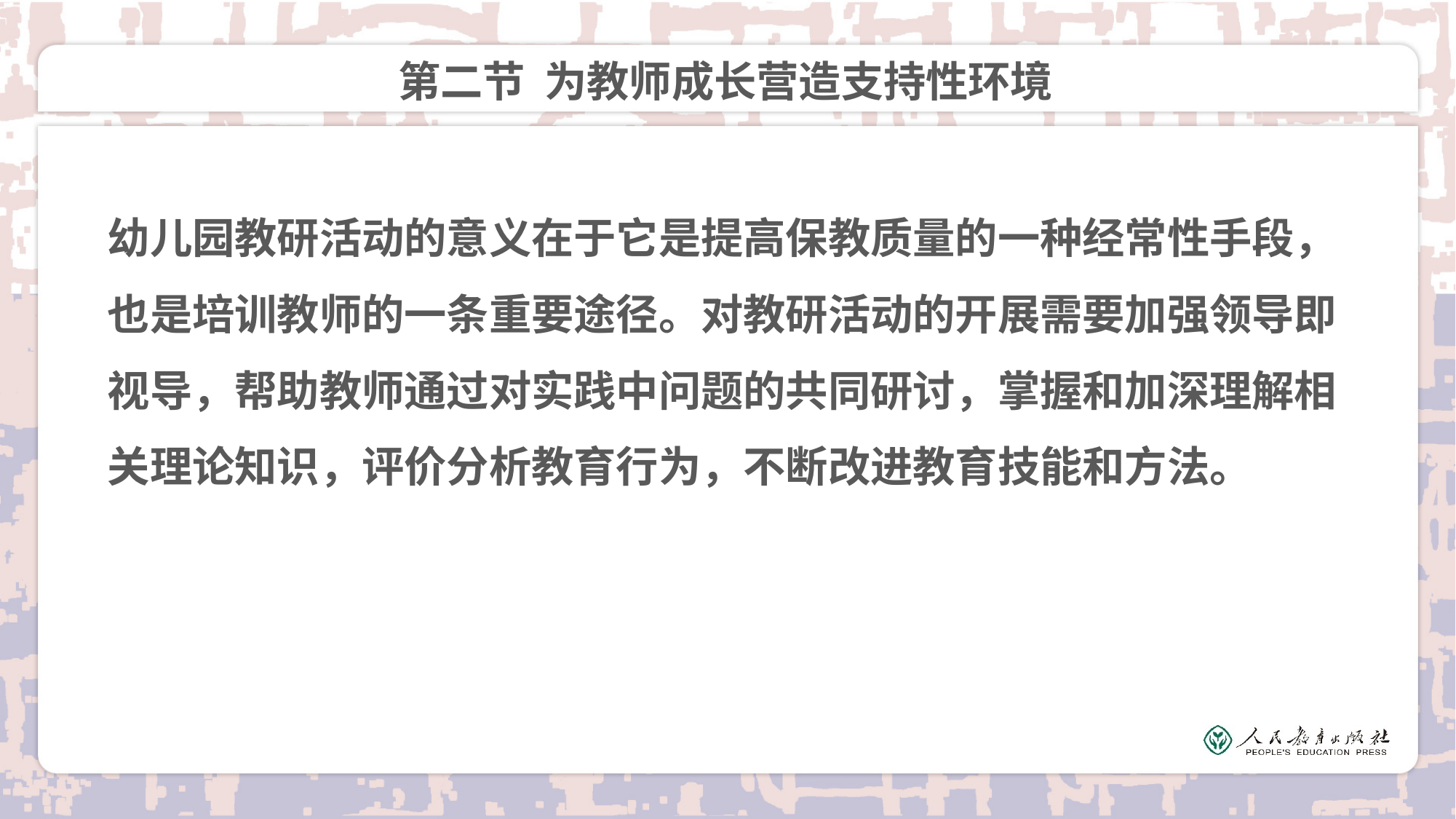

# 第二节  为教师成长营造支持性环境
幼儿园教研活动的意义在于它是提高保教质量的一种经常性手段，也是培训教师的一条重要途径。对教研活动的开展需要加强领导即视导，帮助教师通过对实践中问题的共同研讨，掌握和加深理解相关理论知识，评价分析教育行为，不断改进教育技能和方法。